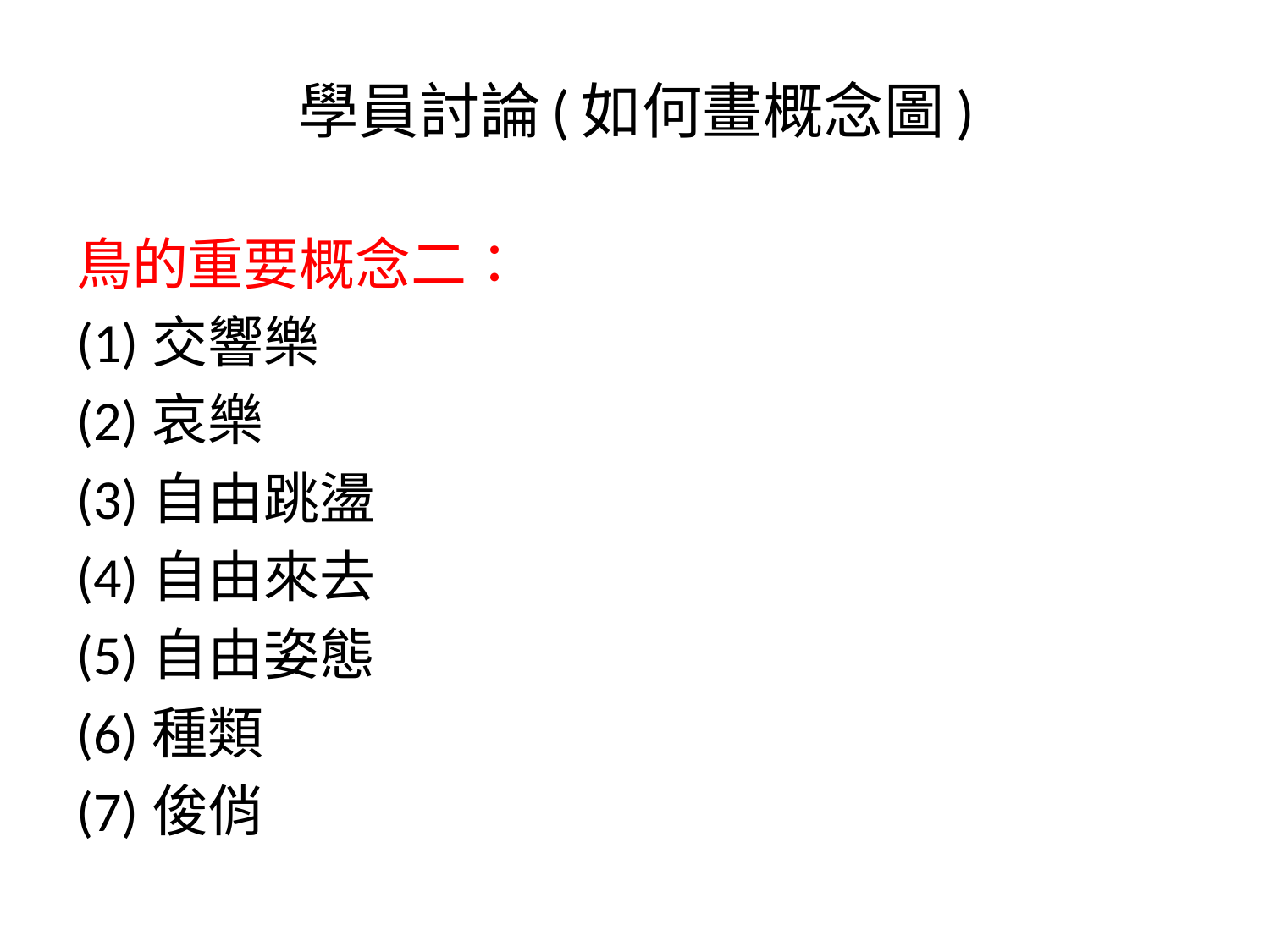

# 學員討論(如何畫概念圖)
鳥的重要概念二：
(1)交響樂
(2)哀樂
(3)自由跳盪
(4)自由來去
(5)自由姿態
(6)種類
(7)俊俏